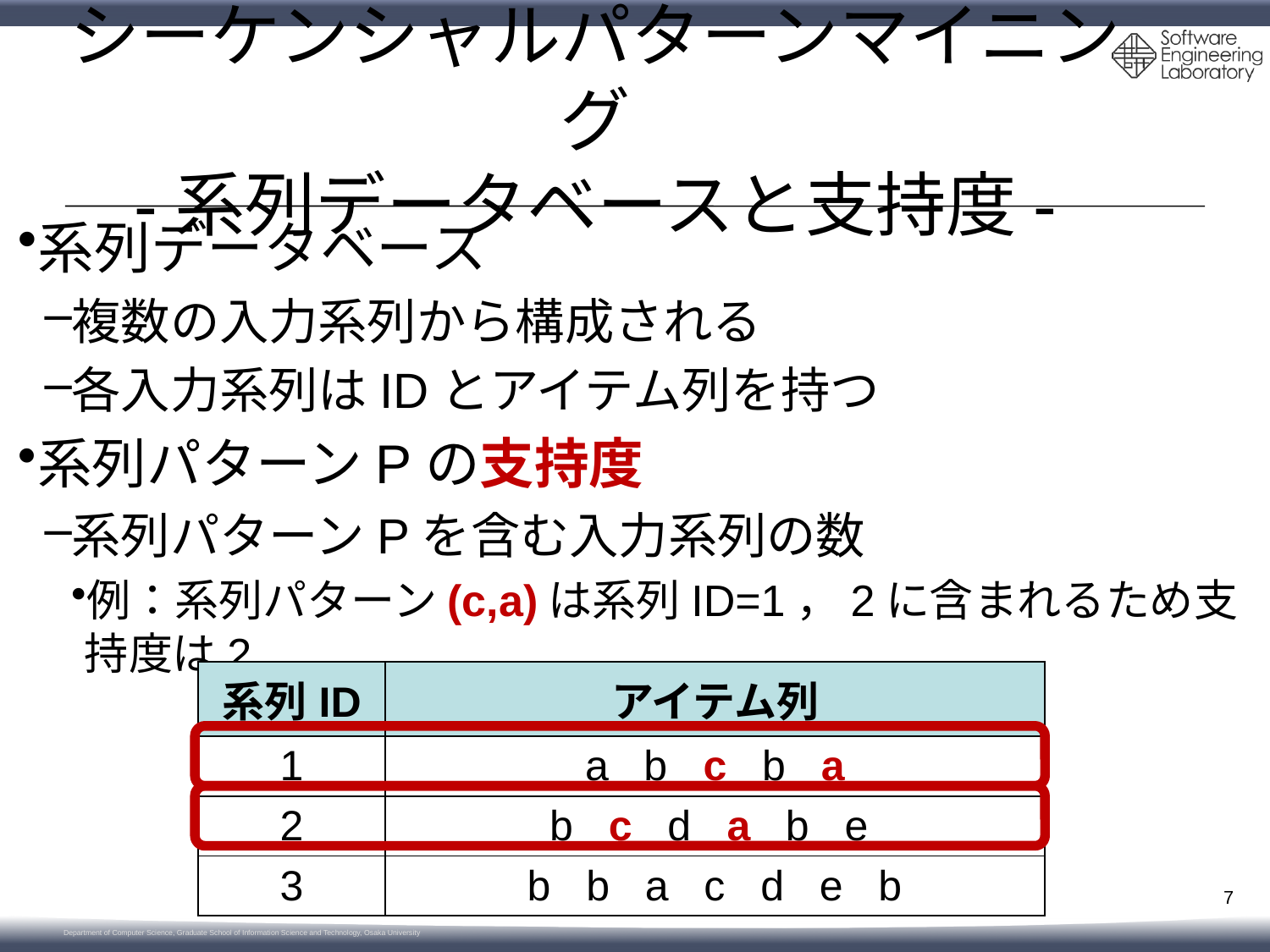

# シーケンシャルパターンマイニング -系列データベースと支持度-
系列データベース
複数の入力系列から構成される
各入力系列はIDとアイテム列を持つ
系列パターンPの支持度
系列パターンPを含む入力系列の数
例：系列パターン(c,a)は系列ID=1，2に含まれるため支持度は2

| 系列ID | アイテム列 |
| --- | --- |
| 1 | a b c b a |
| 2 | b c d a b e |
| 3 | b b a c d e b |

7